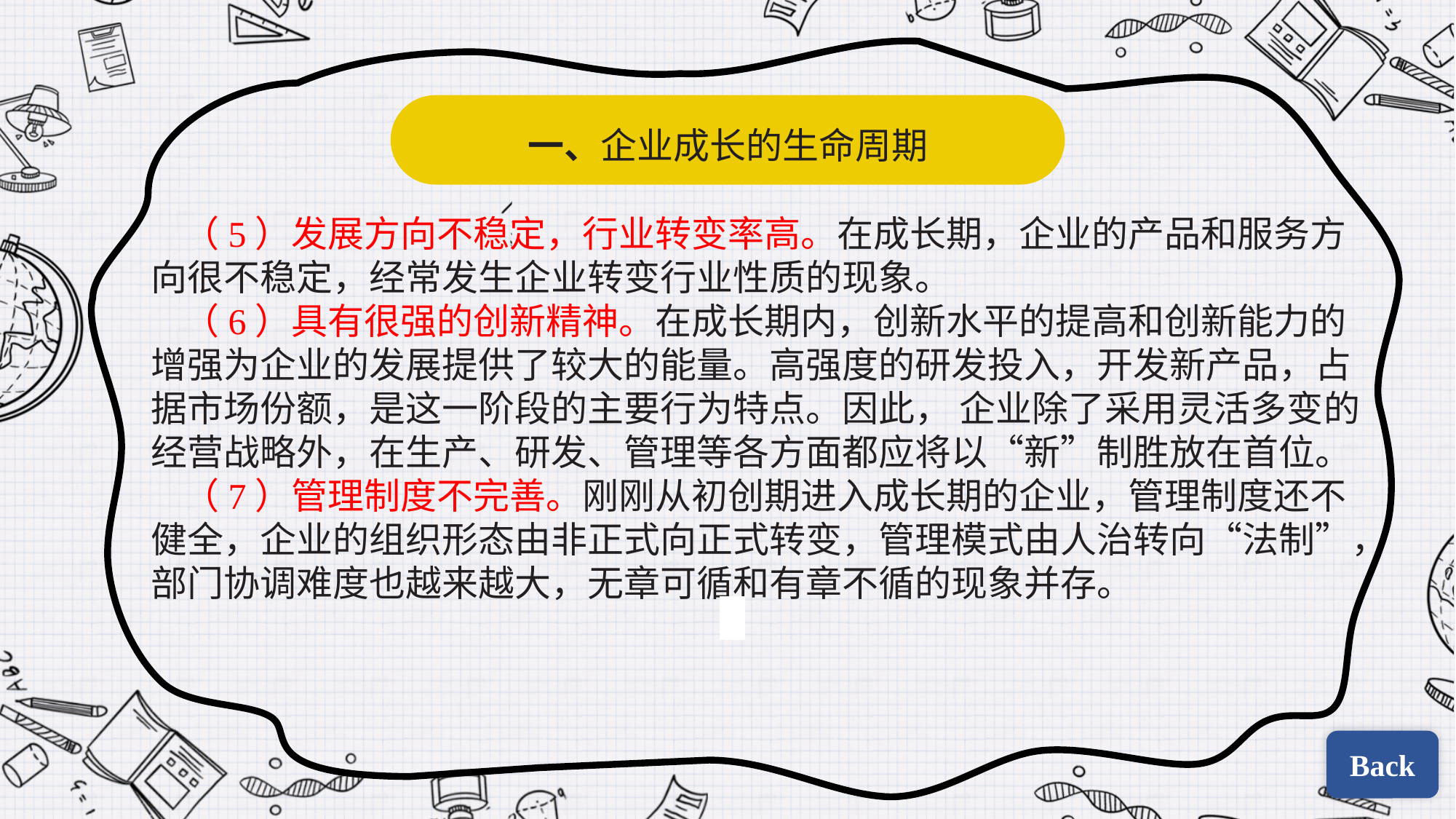

一、企业成长的生命周期
（5）发展方向不稳定，行业转变率高。在成长期，企业的产品和服务方向很不稳定，经常发生企业转变行业性质的现象。
（6）具有很强的创新精神。在成长期内，创新水平的提高和创新能力的增强为企业的发展提供了较大的能量。高强度的研发投入，开发新产品，占据市场份额，是这一阶段的主要行为特点。因此， 企业除了采用灵活多变的经营战略外，在生产、研发、管理等各方面都应将以“新”制胜放在首位。
（7）管理制度不完善。刚刚从初创期进入成长期的企业，管理制度还不健全，企业的组织形态由非正式向正式转变，管理模式由人治转向“法制”，部门协调难度也越来越大，无章可循和有章不循的现象并存。
|  |  |
| --- | --- |
|  |  |

Back
Back